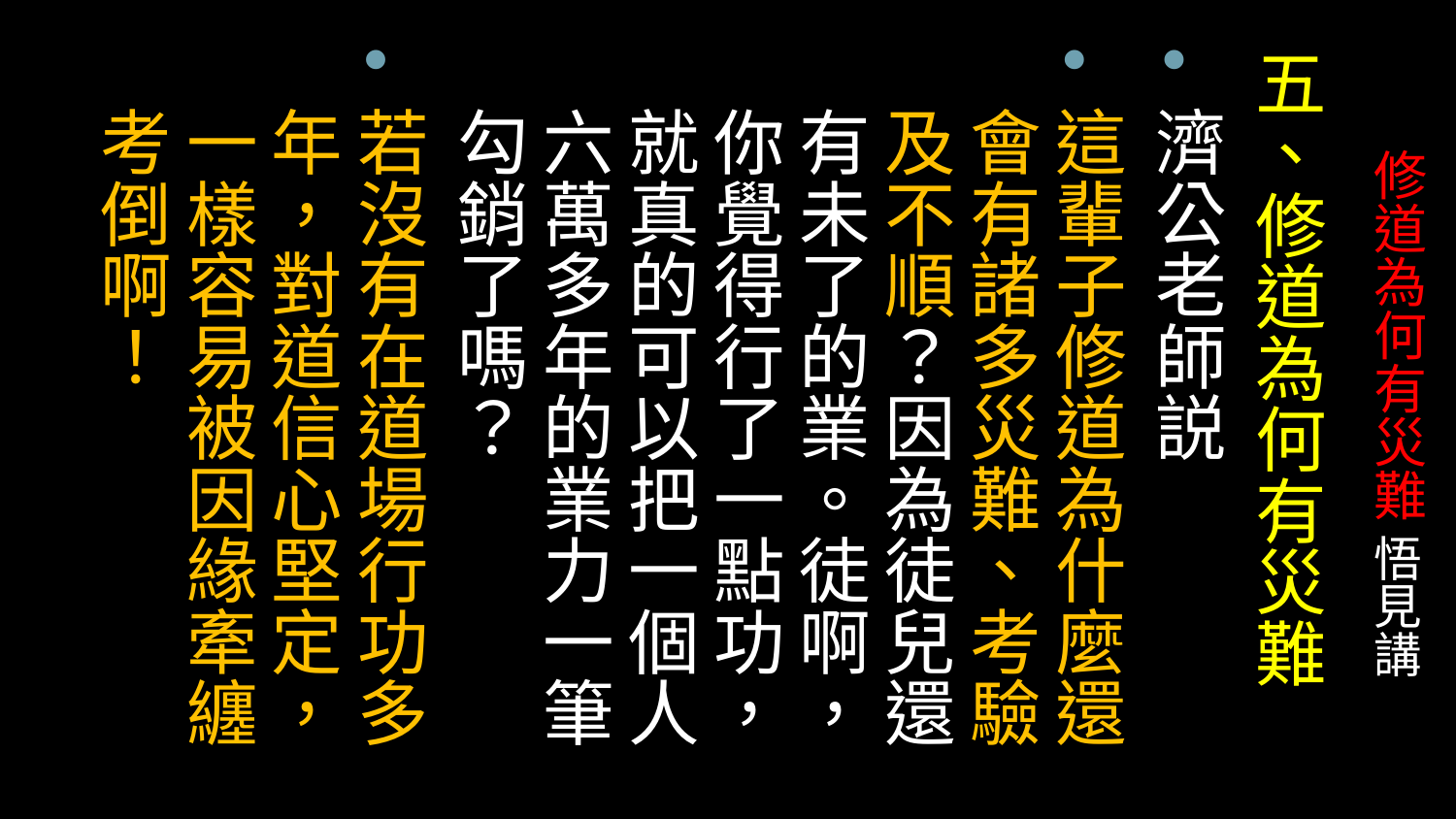

五、修道為何有災難
濟公老師説
這輩子修道為什麼還會有諸多災難、考驗及不順？因為徒兒還有未了的業。徒啊，你覺得行了一點功，就真的可以把一個人六萬多年的業力一筆勾銷了嗎？
若沒有在道場行功多年，對道信心堅定，一樣容易被因緣牽纏考倒啊！

# 修道為何有災難 悟見講